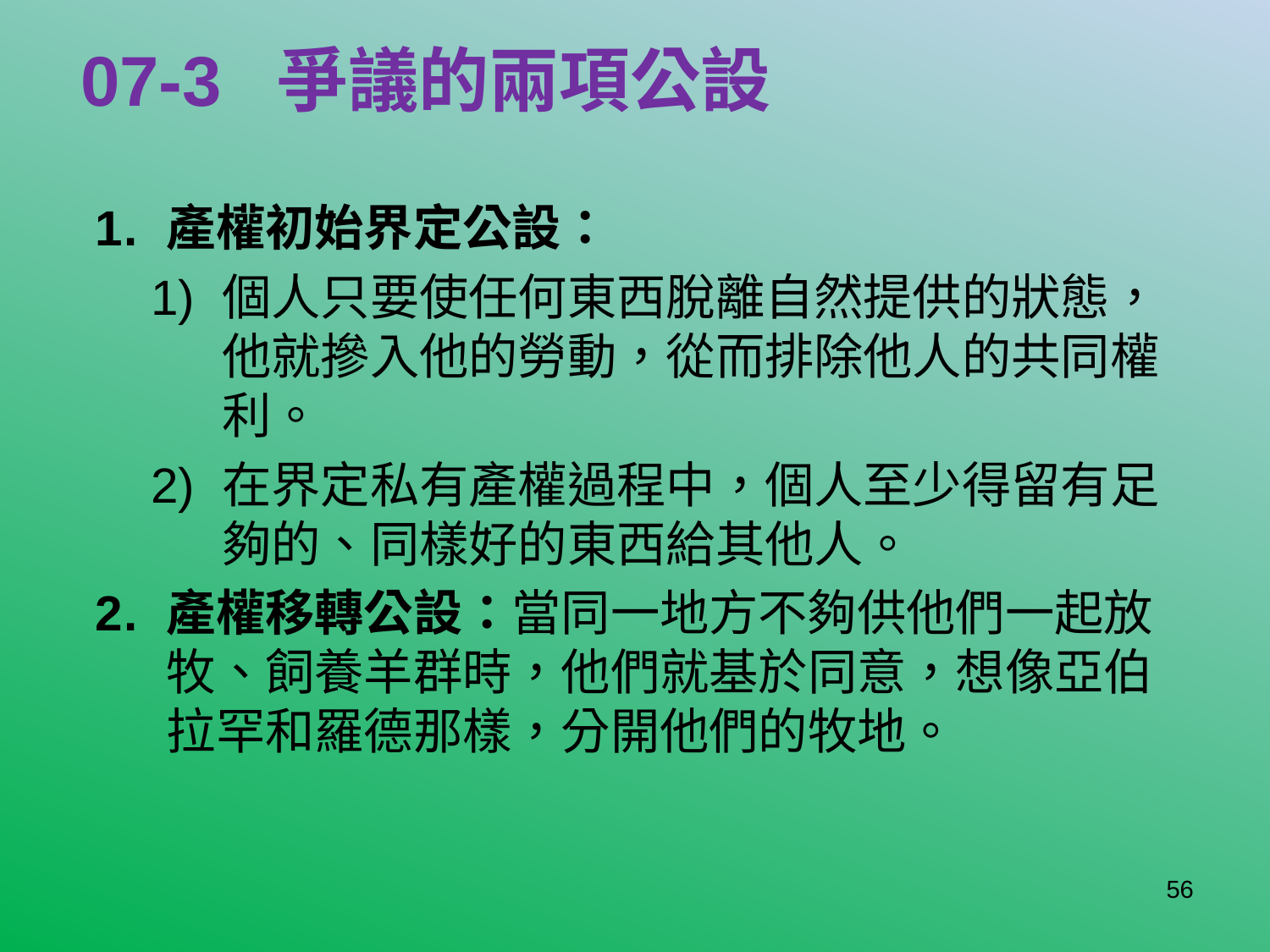

# 07-3  爭議的兩項公設
產權初始界定公設：
個人只要使任何東西脫離自然提供的狀態，他就摻入他的勞動，從而排除他人的共同權利。
在界定私有產權過程中，個人至少得留有足夠的、同樣好的東西給其他人。
產權移轉公設：當同一地方不夠供他們一起放牧、飼養羊群時，他們就基於同意，想像亞伯拉罕和羅德那樣，分開他們的牧地。
56